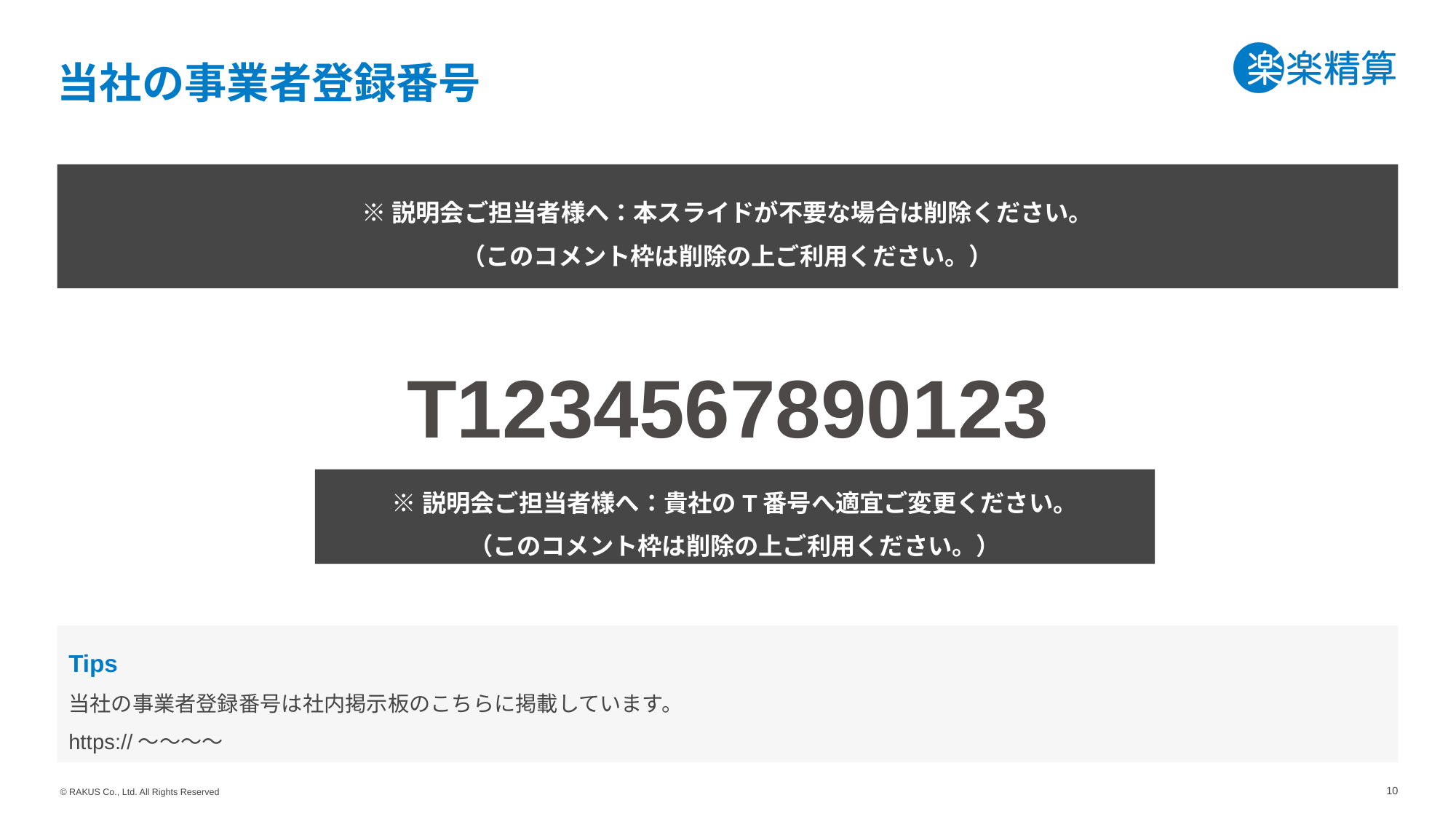

# 当社の事業者登録番号
※説明会ご担当者様へ：本スライドが不要な場合は削除ください。
（このコメント枠は削除の上ご利用ください。）
T1234567890123
※説明会ご担当者様へ：貴社のT番号へ適宜ご変更ください。
（このコメント枠は削除の上ご利用ください。）
Tips
当社の事業者登録番号は社内掲示板のこちらに掲載しています。　　
https://～～～～
10